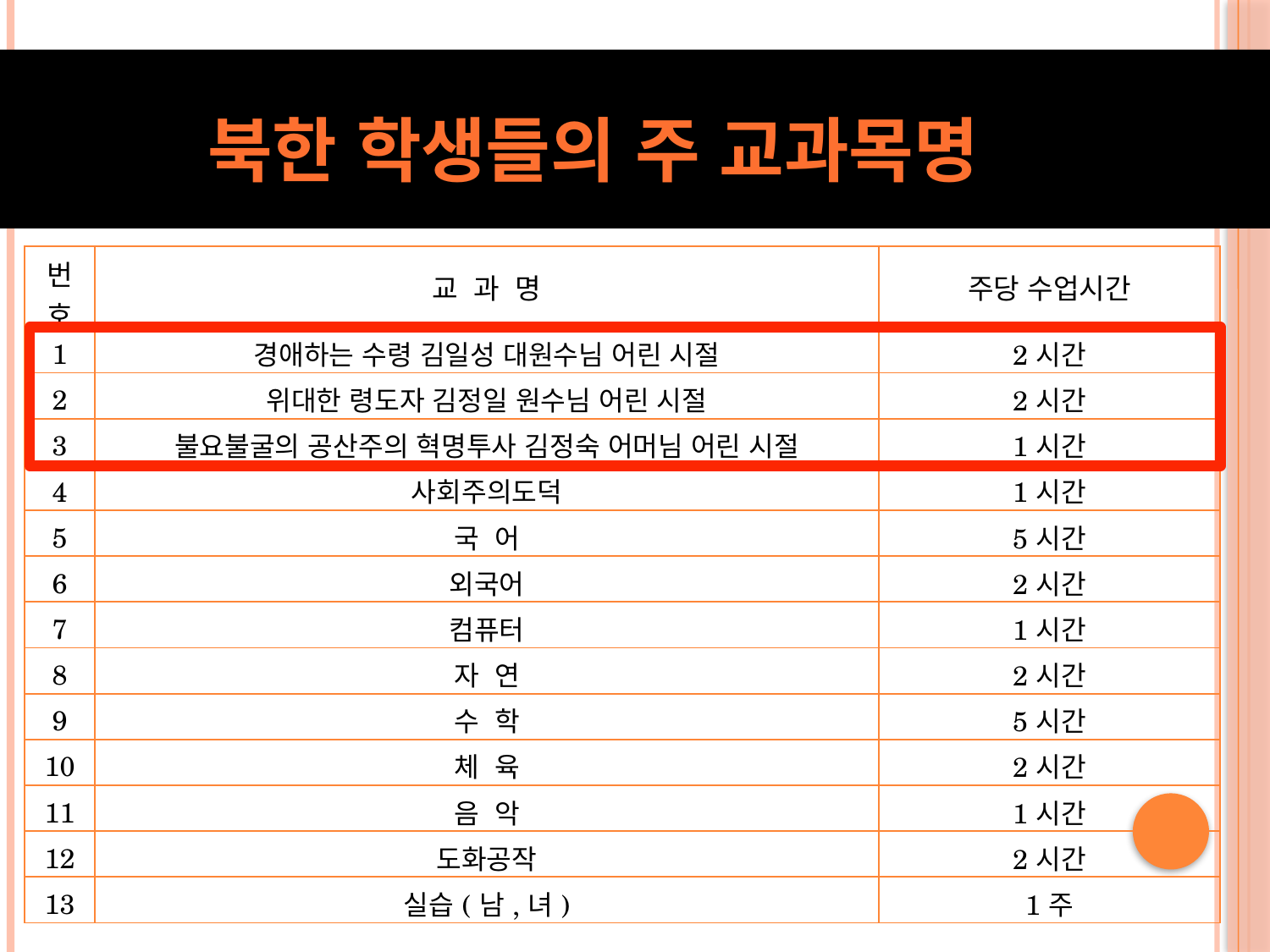

북한 학생들의 주 교과목명
| 번호 | 교 과 명 | 주당 수업시간 |
| --- | --- | --- |
| 1 | 경애하는 수령 김일성 대원수님 어린 시절 | 2시간 |
| 2 | 위대한 령도자 김정일 원수님 어린 시절 | 2시간 |
| 3 | 불요불굴의 공산주의 혁명투사 김정숙 어머님 어린 시절 | 1시간 |
| 4 | 사회주의도덕 | 1시간 |
| 5 | 국 어 | 5시간 |
| 6 | 외국어 | 2시간 |
| 7 | 컴퓨터 | 1시간 |
| 8 | 자 연 | 2시간 |
| 9 | 수 학 | 5시간 |
| 10 | 체 육 | 2시간 |
| 11 | 음 악 | 1시간 |
| 12 | 도화공작 | 2시간 |
| 13 | 실습(남,녀) | 1주 |